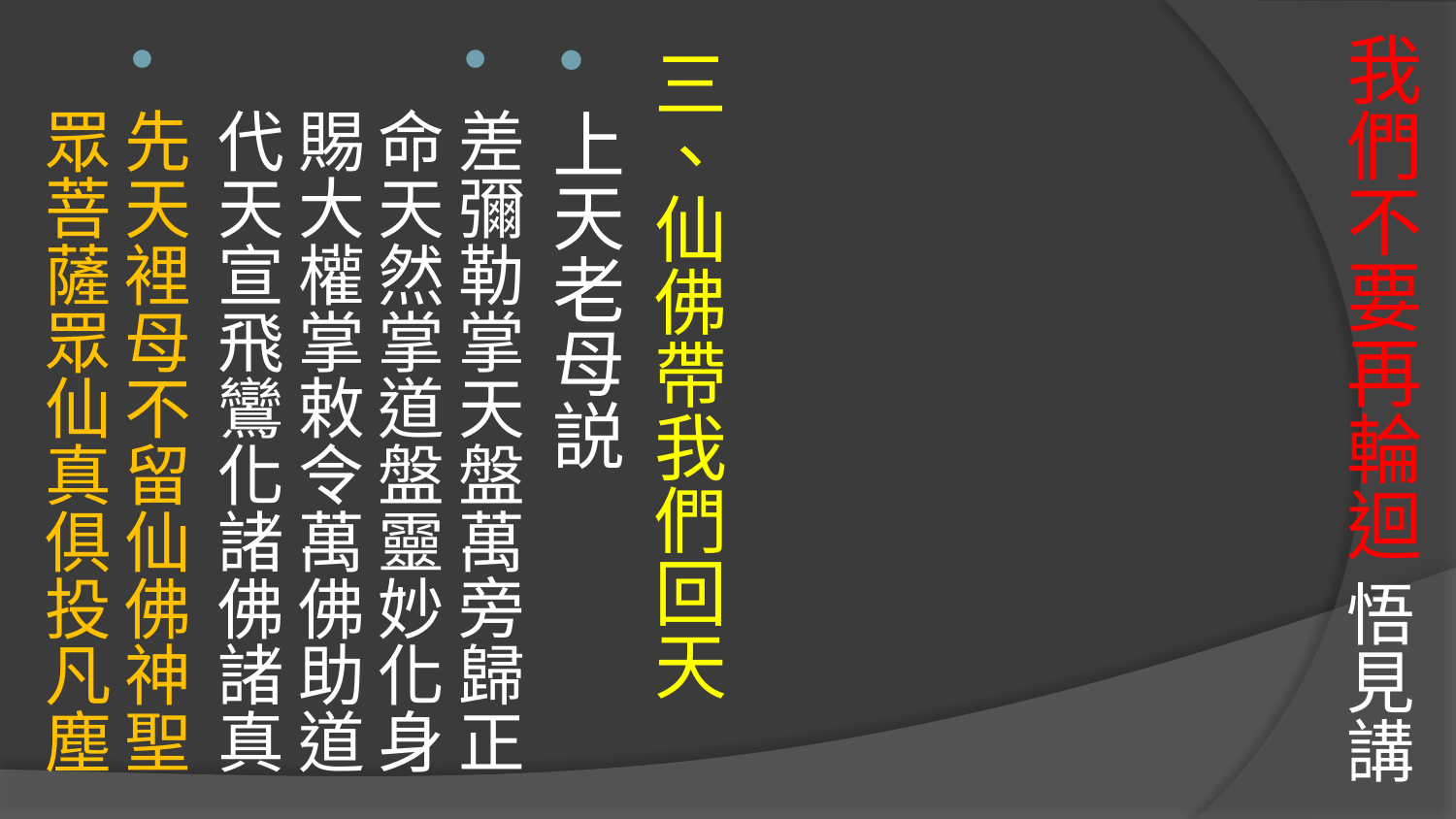

# 我們不要再輪迴 悟見講
三、仙佛帶我們回天
上天老母説
差彌勒掌天盤萬旁歸正
命天然掌道盤靈妙化身
賜大權掌敕令萬佛助道
代天宣飛鸞化諸佛諸真
先天裡母不留仙佛神聖
眾菩薩眾仙真俱投凡塵